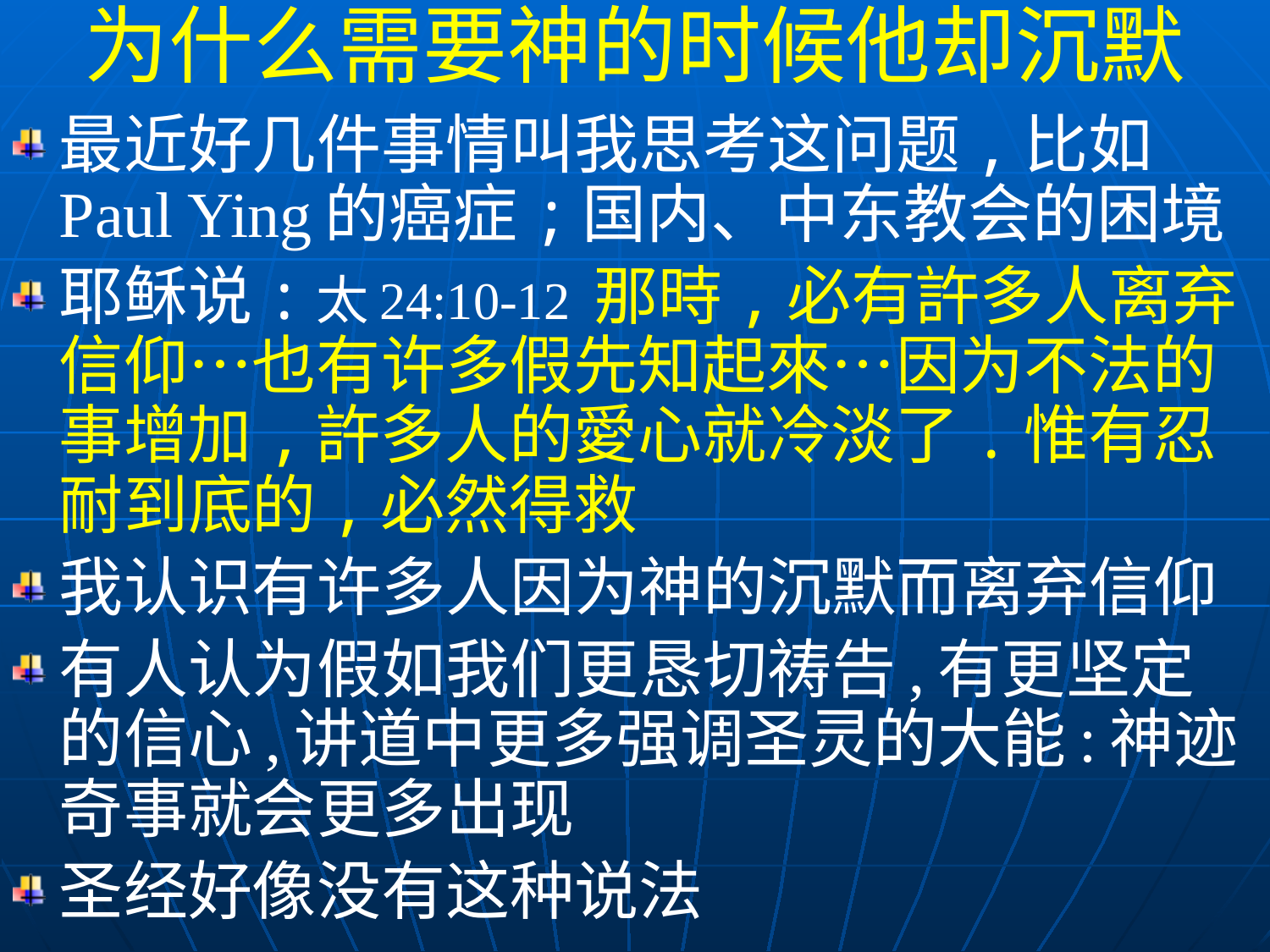

为什么需要神的时候他却沉默
最近好几件事情叫我思考这问题,比如Paul Ying的癌症;国内、中东教会的困境
耶稣说:太24:10-12 那時,必有許多人离弃信仰…也有许多假先知起來…因为不法的事增加,許多人的愛心就冷淡了.惟有忍耐到底的,必然得救
我认识有许多人因为神的沉默而离弃信仰
有人认为假如我们更恳切祷告,有更坚定的信心,讲道中更多强调圣灵的大能:神迹奇事就会更多出现
圣经好像没有这种说法